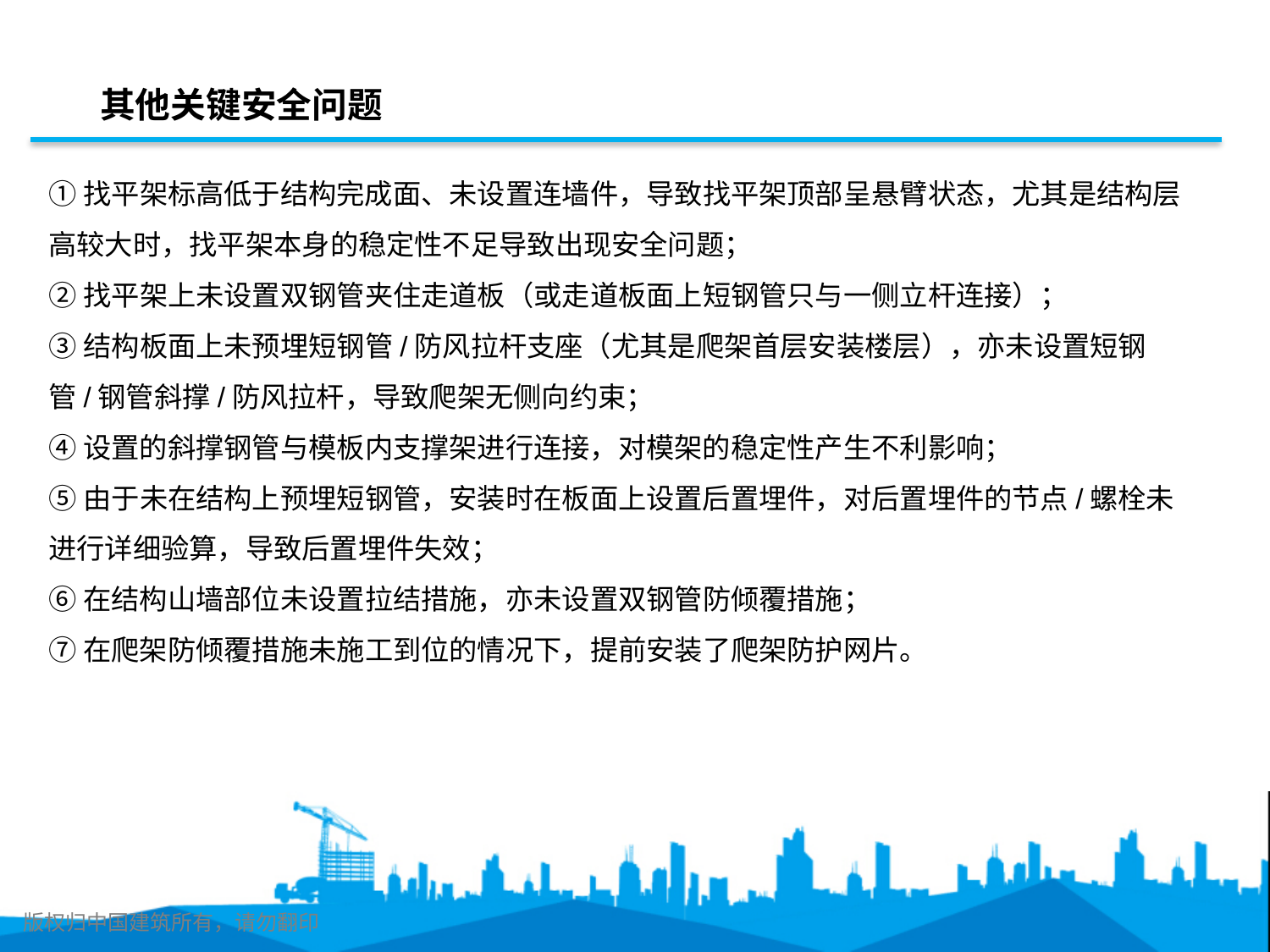

其他关键安全问题
①找平架标高低于结构完成面、未设置连墙件，导致找平架顶部呈悬臂状态，尤其是结构层高较大时，找平架本身的稳定性不足导致出现安全问题；
②找平架上未设置双钢管夹住走道板（或走道板面上短钢管只与一侧立杆连接）；
③结构板面上未预埋短钢管/防风拉杆支座（尤其是爬架首层安装楼层），亦未设置短钢管/钢管斜撑/防风拉杆，导致爬架无侧向约束；
④设置的斜撑钢管与模板内支撑架进行连接，对模架的稳定性产生不利影响；
⑤由于未在结构上预埋短钢管，安装时在板面上设置后置埋件，对后置埋件的节点/螺栓未进行详细验算，导致后置埋件失效；
⑥在结构山墙部位未设置拉结措施，亦未设置双钢管防倾覆措施；
⑦在爬架防倾覆措施未施工到位的情况下，提前安装了爬架防护网片。
版权归中国建筑所有，请勿翻印